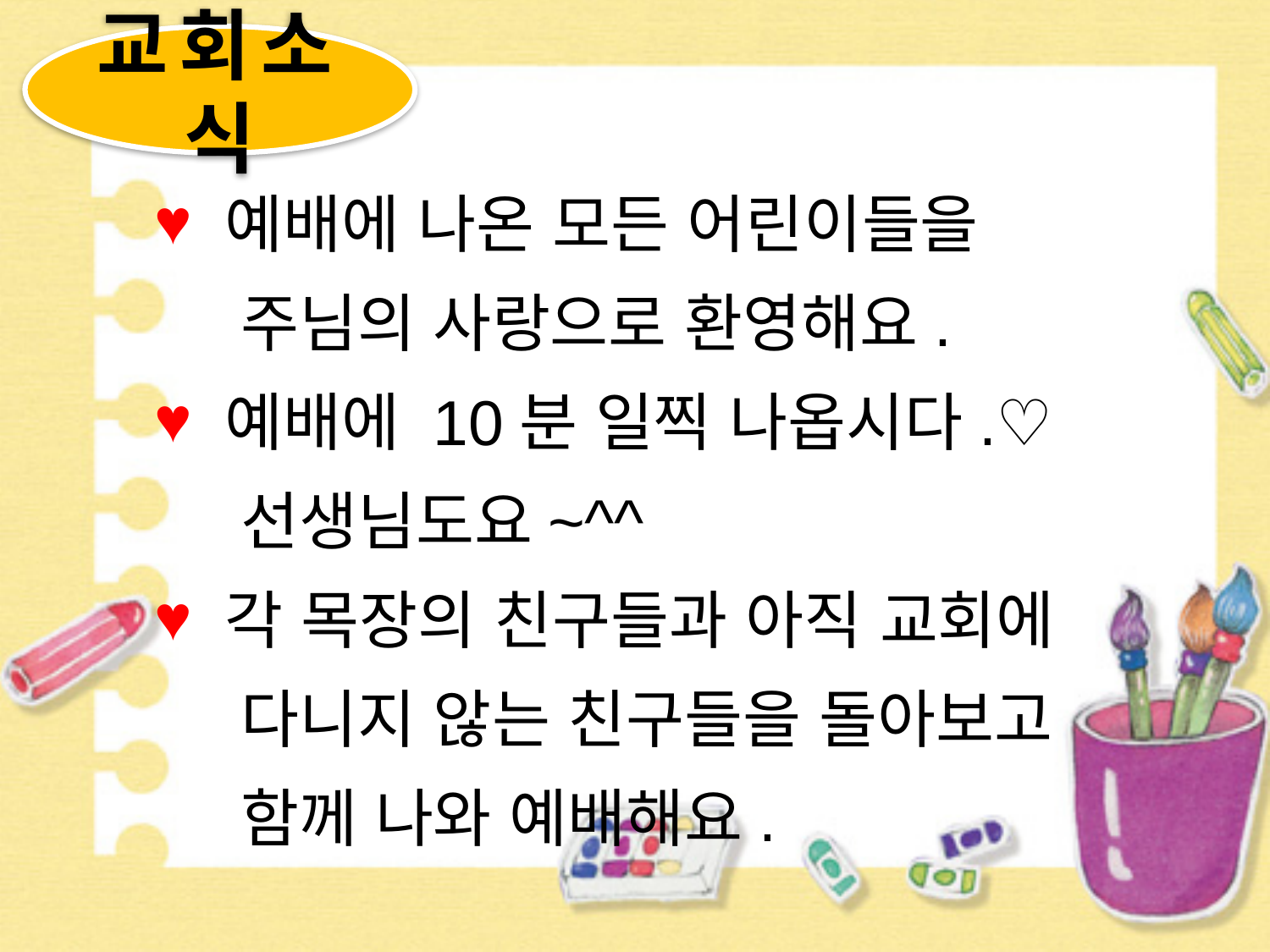

교회소식
 예배에 나온 모든 어린이들을
    주님의 사랑으로 환영해요.
 예배에 10분 일찍 나옵시다.♡
    선생님도요~^^
 각 목장의 친구들과 아직 교회에
    다니지 않는 친구들을 돌아보고
    함께 나와 예배해요.